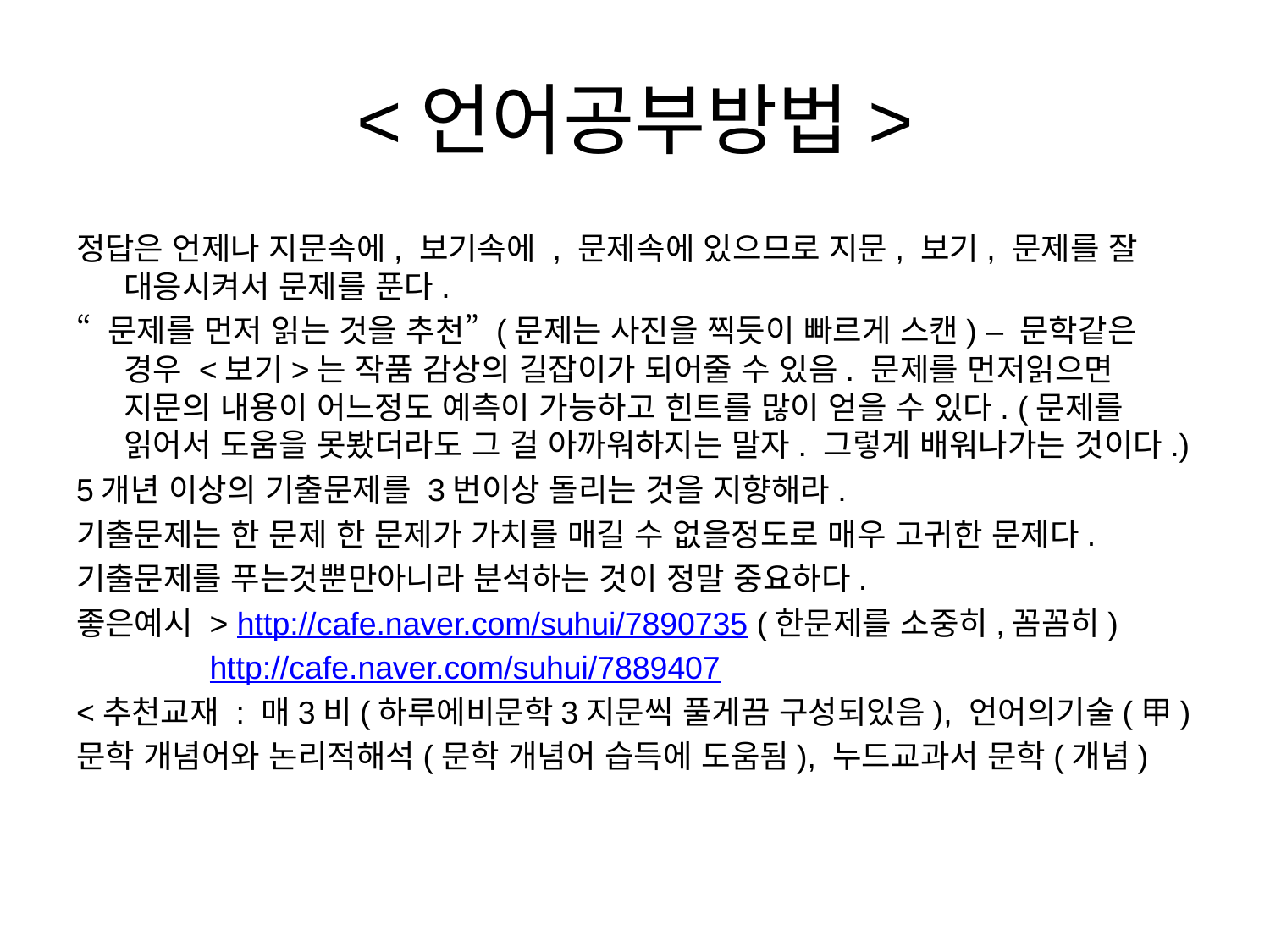

# <언어공부방법>
정답은 언제나 지문속에, 보기속에 , 문제속에 있으므로 지문, 보기, 문제를 잘 대응시켜서 문제를 푼다.
“ 문제를 먼저 읽는 것을 추천” (문제는 사진을 찍듯이 빠르게 스캔) – 문학같은 경우 <보기>는 작품 감상의 길잡이가 되어줄 수 있음. 문제를 먼저읽으면 지문의 내용이 어느정도 예측이 가능하고 힌트를 많이 얻을 수 있다. (문제를 읽어서 도움을 못봤더라도 그 걸 아까워하지는 말자. 그렇게 배워나가는 것이다.)
5개년 이상의 기출문제를 3번이상 돌리는 것을 지향해라.
기출문제는 한 문제 한 문제가 가치를 매길 수 없을정도로 매우 고귀한 문제다.
기출문제를 푸는것뿐만아니라 분석하는 것이 정말 중요하다.
좋은예시 > http://cafe.naver.com/suhui/7890735 (한문제를 소중히,꼼꼼히)
               http://cafe.naver.com/suhui/7889407
<추천교재 : 매3비(하루에비문학3지문씩 풀게끔 구성되있음), 언어의기술(甲)
문학 개념어와 논리적해석(문학 개념어 습득에 도움됨), 누드교과서 문학(개념)